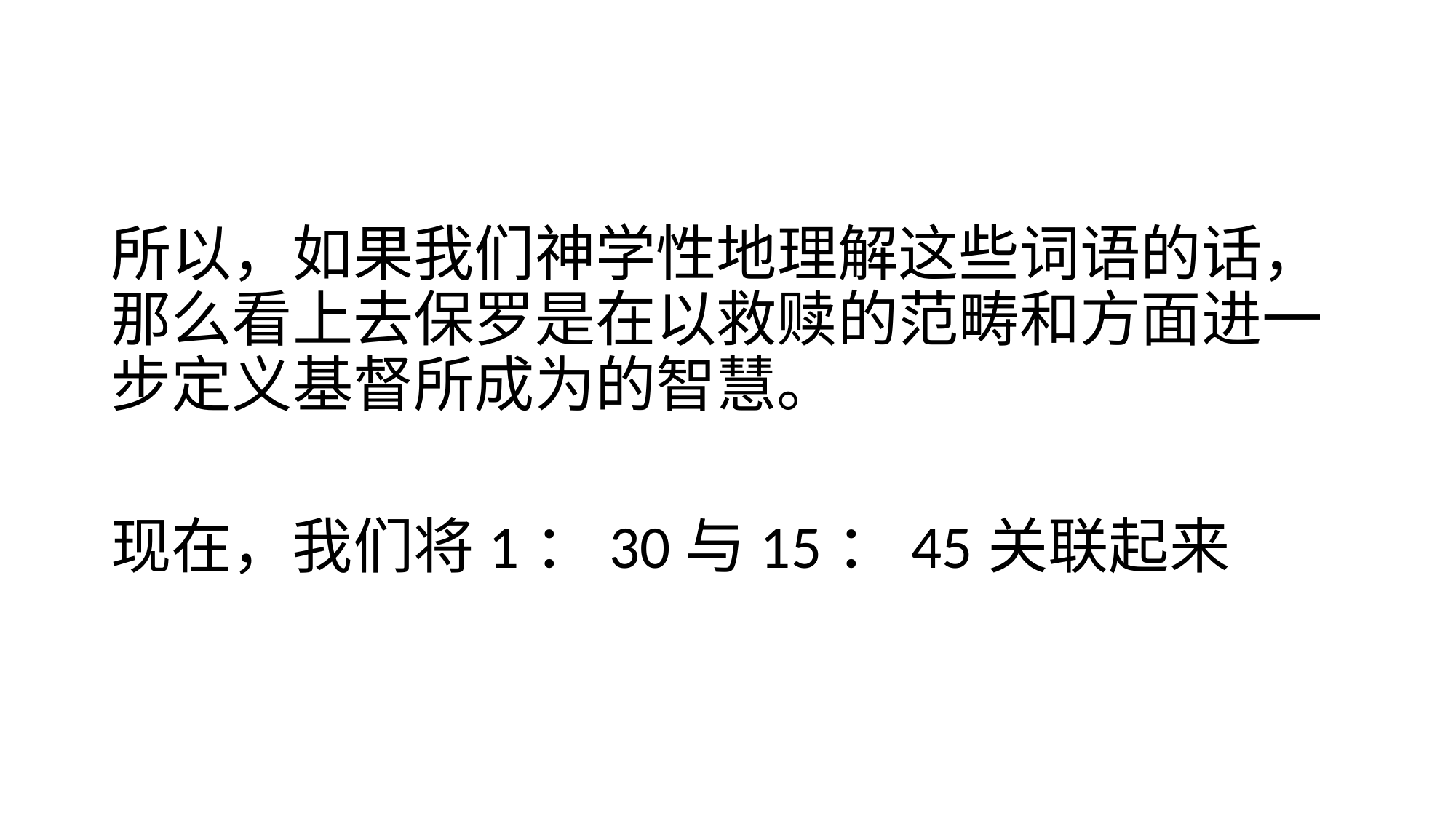

#
所以，如果我们神学性地理解这些词语的话，那么看上去保罗是在以救赎的范畴和方面进一步定义基督所成为的智慧。

现在，我们将1：30与15：45关联起来